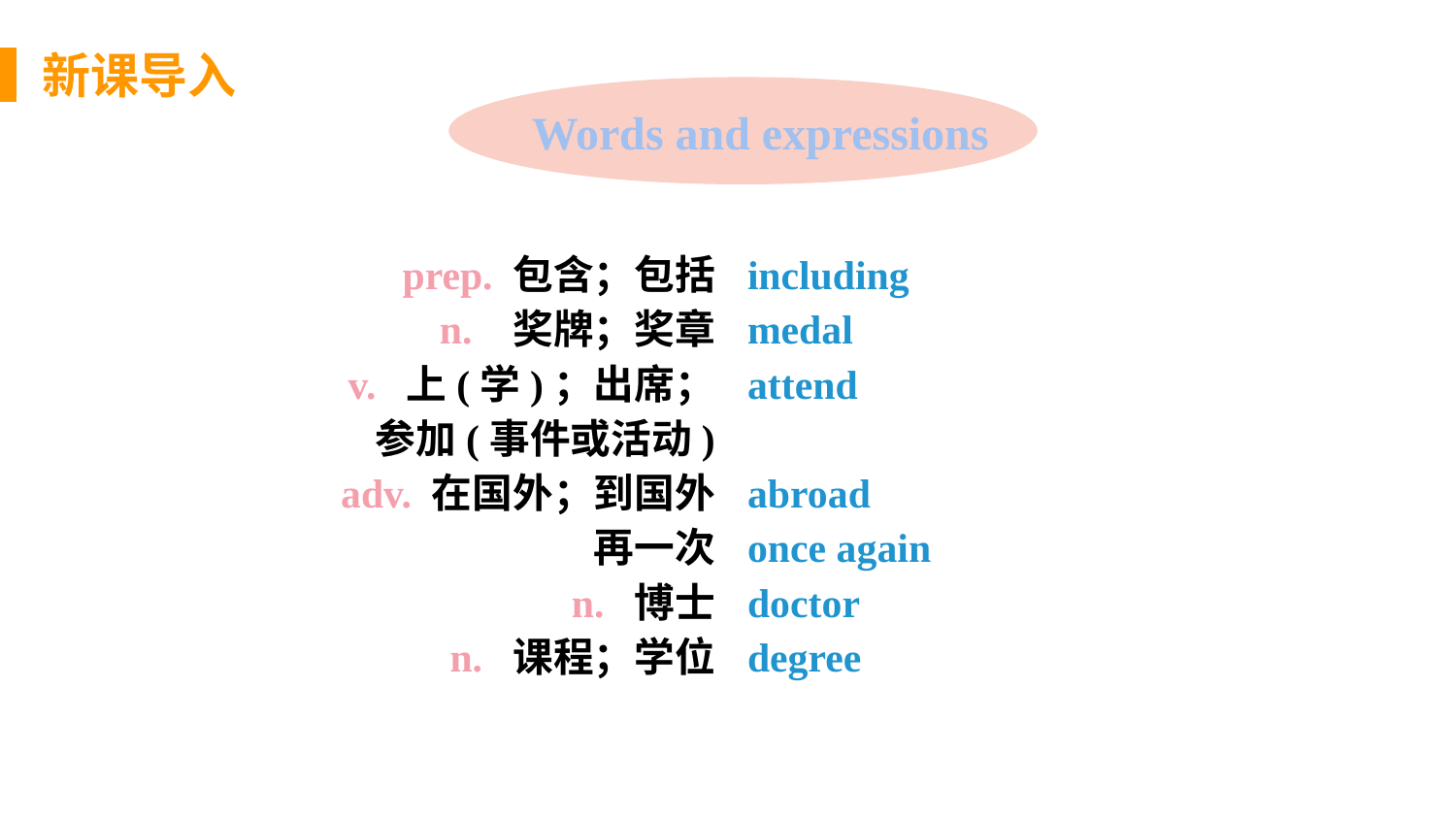

新课导入

Words and expressions
思 考
 prep. 包含；包括
   n.   奖牌；奖章
   v.  上(学)；出席；
        参加(事件或活动)
 adv. 在国外；到国外
        再一次
   n.  博士
   n.  课程；学位
 including
 medal
 attend

 abroad
 once again
 doctor
 degree